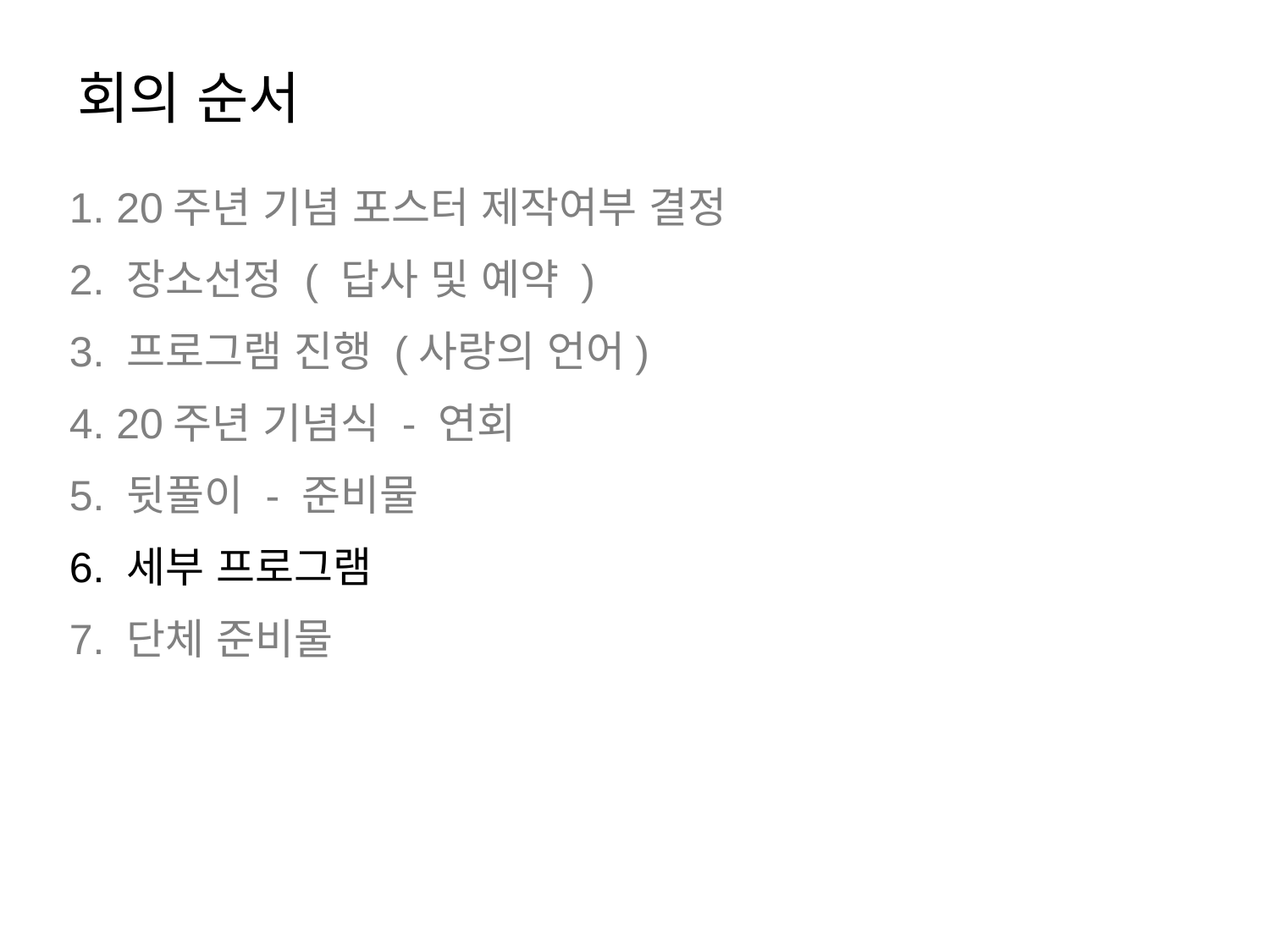

회의 순서

 1. 20주년 기념 포스터 제작여부 결정
 2. 장소선정 ( 답사 및 예약 )
 3. 프로그램 진행 (사랑의 언어)
 4. 20주년 기념식 - 연회
 5. 뒷풀이 - 준비물
 6. 세부 프로그램
 7. 단체 준비물